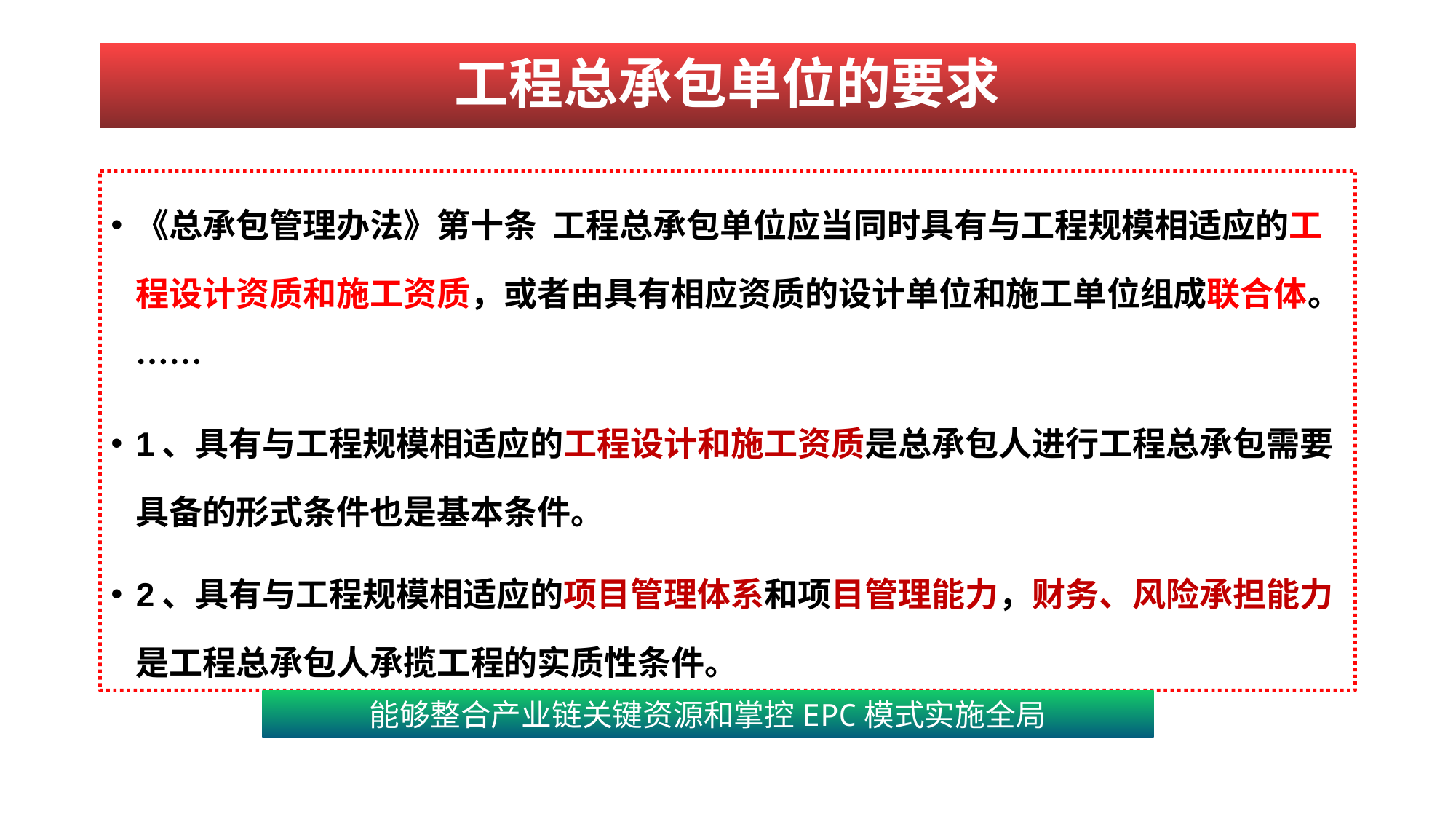

# 工程总承包单位的要求
《总承包管理办法》第十条  工程总承包单位应当同时具有与工程规模相适应的工程设计资质和施工资质，或者由具有相应资质的设计单位和施工单位组成联合体。……
1、具有与工程规模相适应的工程设计和施工资质是总承包人进行工程总承包需要具备的形式条件也是基本条件。
2、具有与工程规模相适应的项目管理体系和项目管理能力，财务、风险承担能力是工程总承包人承揽工程的实质性条件。
能够整合产业链关键资源和掌控EPC模式实施全局